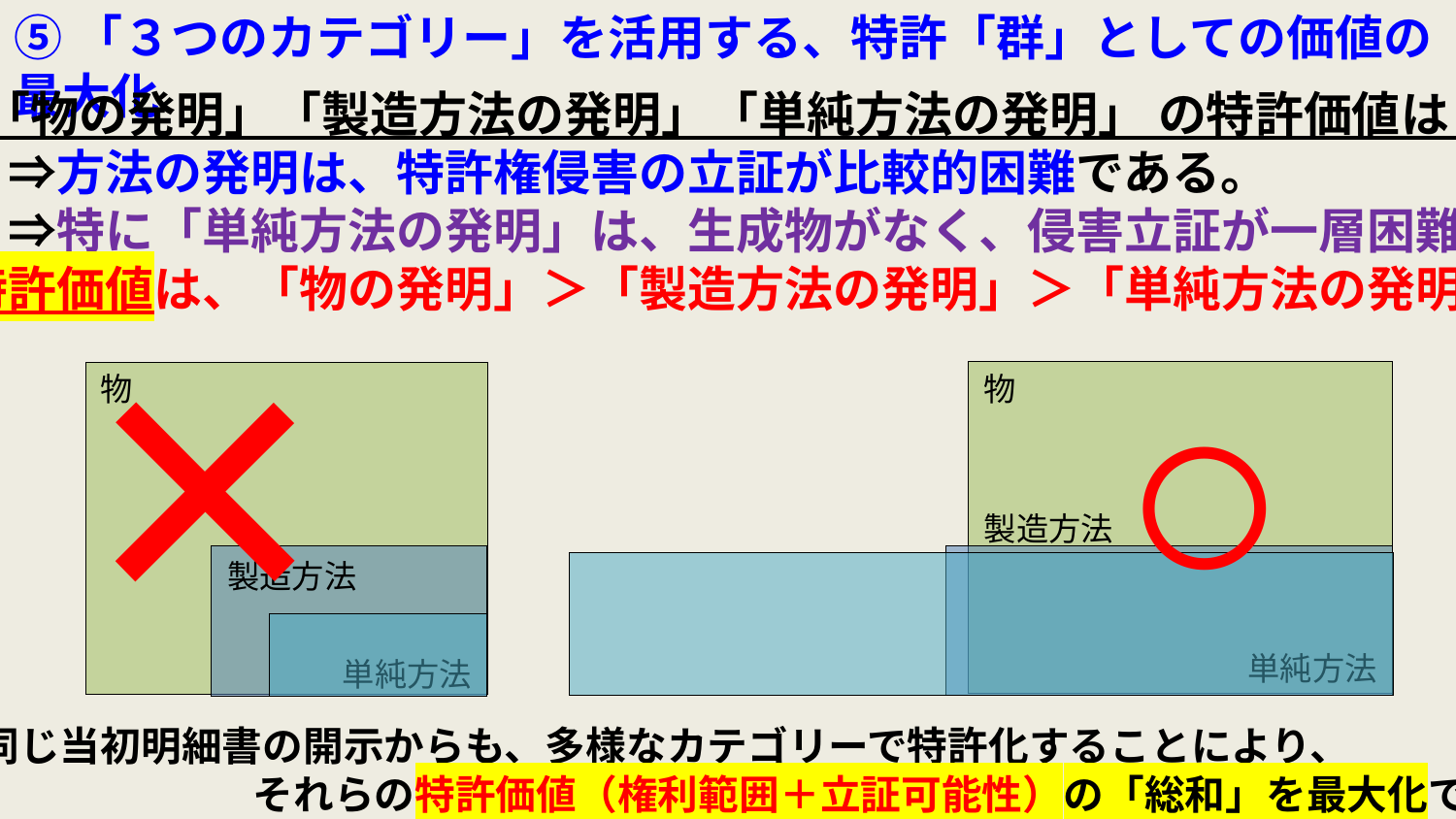

⑤「３つのカテゴリー」を活用する、特許「群」としての価値の最大化
 「物の発明」「製造方法の発明」「単純方法の発明」 の特許価値は？
　⇒方法の発明は、特許権侵害の立証が比較的困難である。
　⇒特に「単純方法の発明」は、生成物がなく、侵害立証が一層困難...
特許価値は、「物の発明」＞「製造方法の発明」＞「単純方法の発明」？
×
○

物
物
製造方法

製造方法

単純方法
単純方法
⇒同じ当初明細書の開示からも、多様なカテゴリーで特許化することにより、
　　　　　　　　それらの特許価値（権利範囲＋立証可能性）の「総和」を最大化できる。